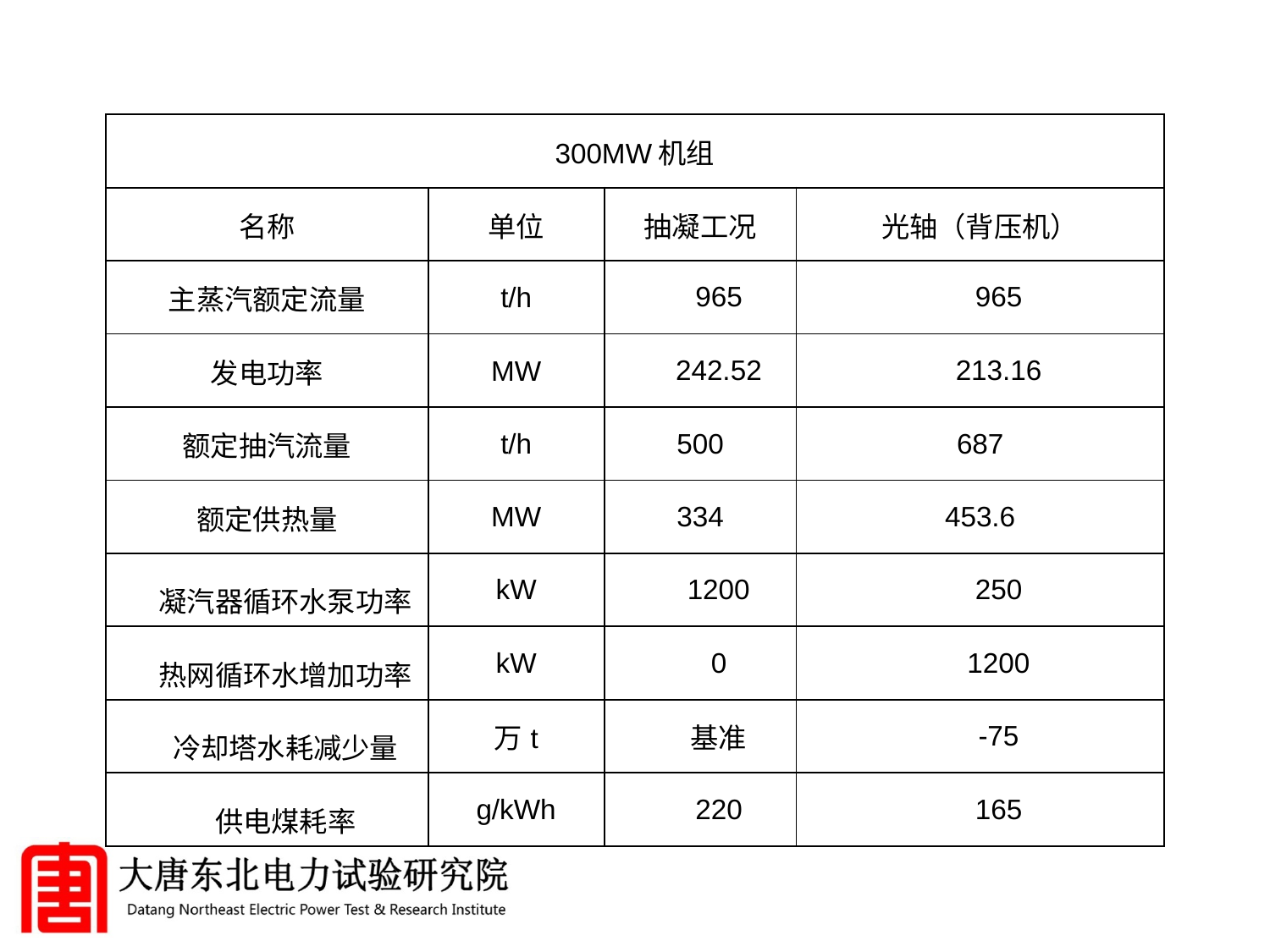

| 300MW机组 |  |  |  |
| --- | --- | --- | --- |
| 名称 | 单位 | 抽凝工况 | 光轴（背压机） |
| 主蒸汽额定流量 | t/h | 965 | 965 |
| 发电功率 | MW | 242.52 | 213.16 |
| 额定抽汽流量 | t/h | 500 | 687 |
| 额定供热量 | MW | 334 | 453.6 |
| 凝汽器循环水泵功率 | kW | 1200 | 250 |
| 热网循环水增加功率 | kW | 0 | 1200 |
| 冷却塔水耗减少量 | 万t | 基准 | -75 |
| 供电煤耗率 | g/kWh | 220 | 165 |